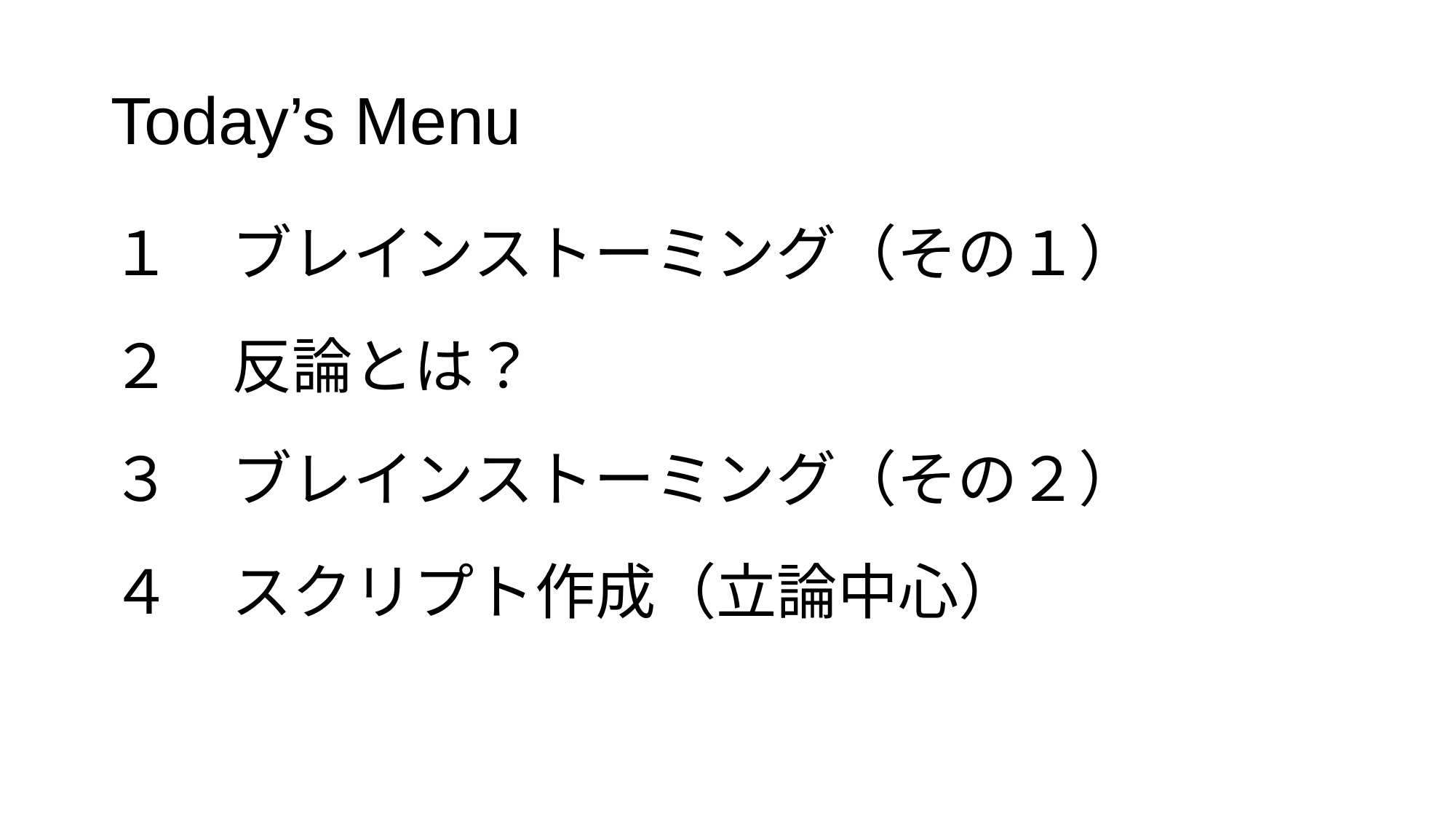

# Today’s Menu
１　ブレインストーミング（その１）

２　反論とは？

３　ブレインストーミング（その２）

４　スクリプト作成（立論中心）